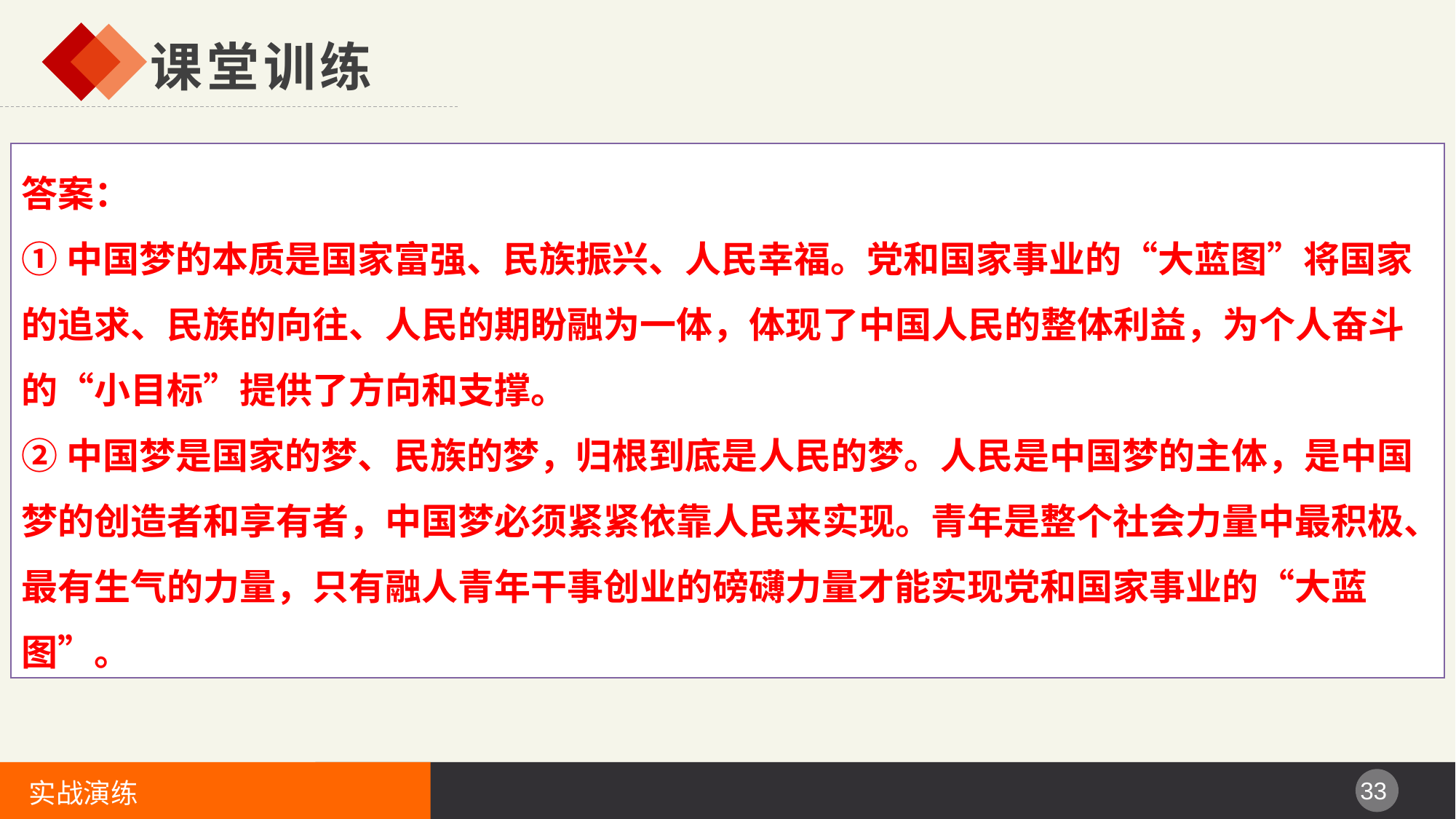

课堂训练

答案：
①中国梦的本质是国家富强、民族振兴、人民幸福。党和国家事业的“大蓝图”将国家的追求、民族的向往、人民的期盼融为一体，体现了中国人民的整体利益，为个人奋斗的“小目标”提供了方向和支撑。
②中国梦是国家的梦、民族的梦，归根到底是人民的梦。人民是中国梦的主体，是中国梦的创造者和享有者，中国梦必须紧紧依靠人民来实现。青年是整个社会力量中最积极、最有生气的力量，只有融人青年干事创业的磅礴力量才能实现党和国家事业的“大蓝图”。
实战演练